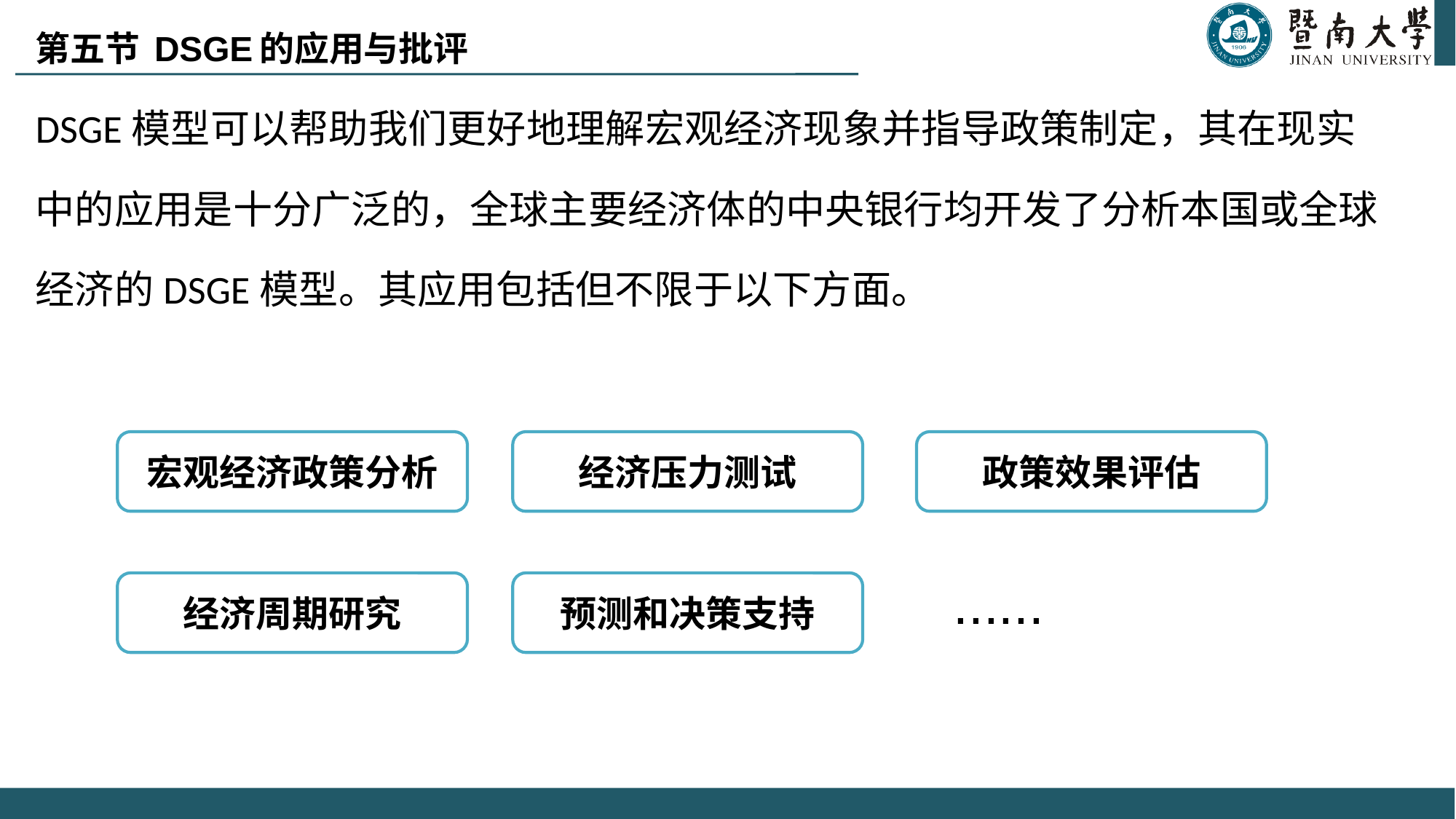

第五节 DSGE的应用与批评
DSGE模型可以帮助我们更好地理解宏观经济现象并指导政策制定，其在现实中的应用是十分广泛的，全球主要经济体的中央银行均开发了分析本国或全球经济的DSGE模型。其应用包括但不限于以下方面。
宏观经济政策分析
经济压力测试
政策效果评估
......
经济周期研究
预测和决策支持